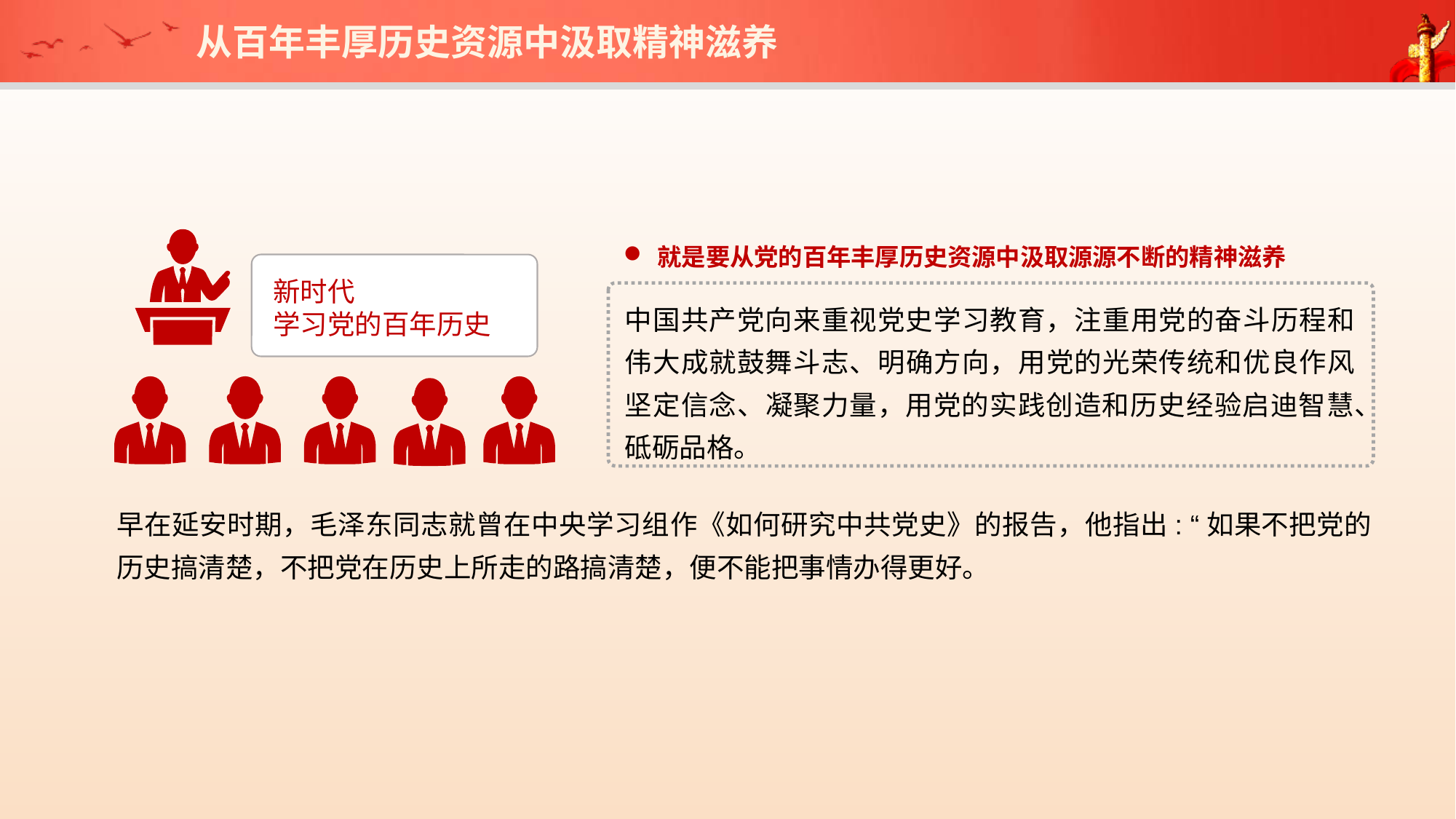

从百年丰厚历史资源中汲取精神滋养

就是要从党的百年丰厚历史资源中汲取源源不断的精神滋养
新时代
学习党的百年历史

中国共产党向来重视党史学习教育，注重用党的奋斗历程和伟大成就鼓舞斗志、明确方向，用党的光荣传统和优良作风坚定信念、凝聚力量，用党的实践创造和历史经验启迪智慧、砥砺品格。
早在延安时期，毛泽东同志就曾在中央学习组作《如何研究中共党史》的报告，他指出: “如果不把党的历史搞清楚，不把党在历史上所走的路搞清楚，便不能把事情办得更好。